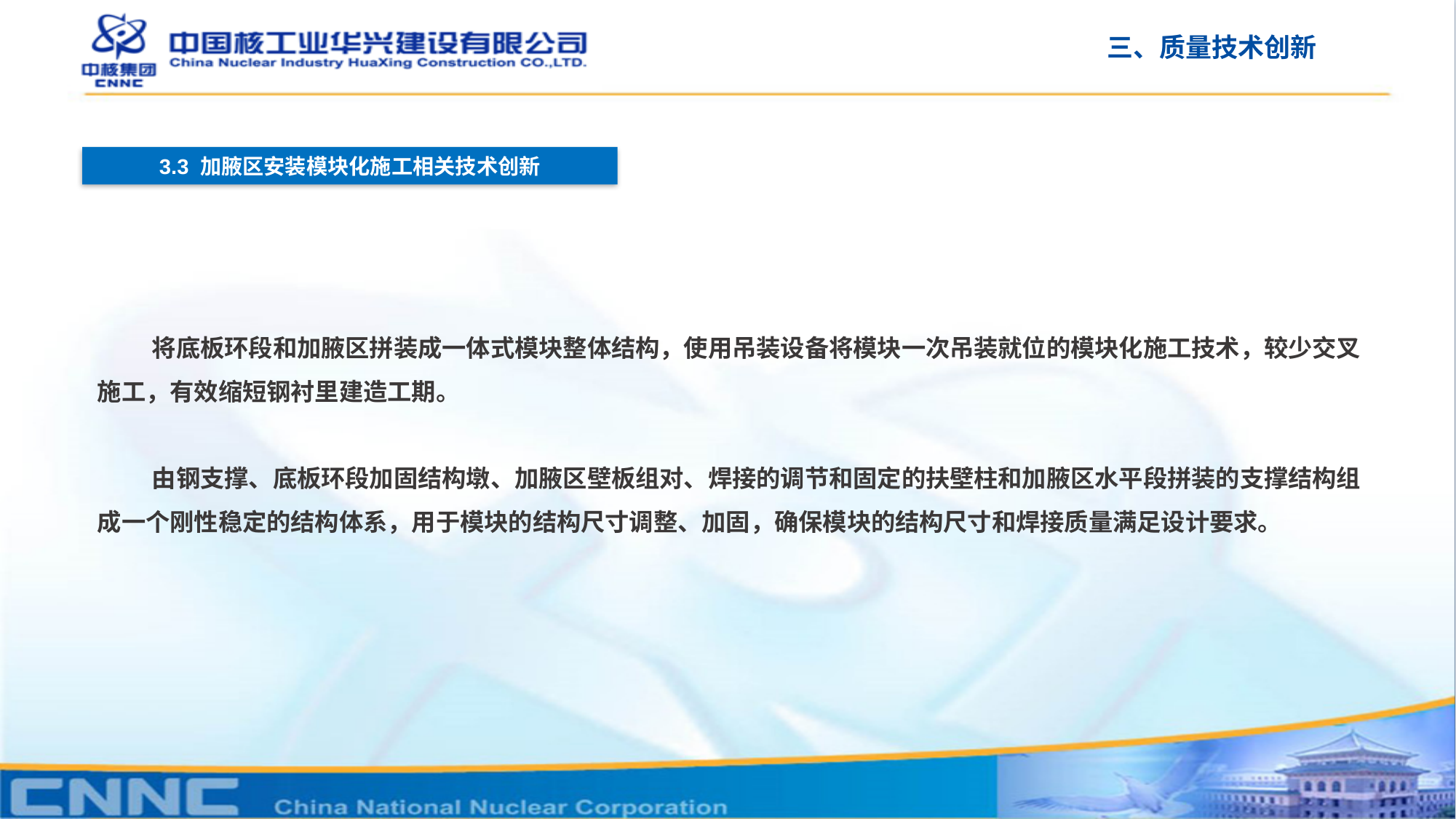

三、质量技术创新
3.3 加腋区安装模块化施工相关技术创新
将底板环段和加腋区拼装成一体式模块整体结构，使用吊装设备将模块一次吊装就位的模块化施工技术，较少交叉施工，有效缩短钢衬里建造工期。

由钢支撑、底板环段加固结构墩、加腋区壁板组对、焊接的调节和固定的扶壁柱和加腋区水平段拼装的支撑结构组成一个刚性稳定的结构体系，用于模块的结构尺寸调整、加固，确保模块的结构尺寸和焊接质量满足设计要求。